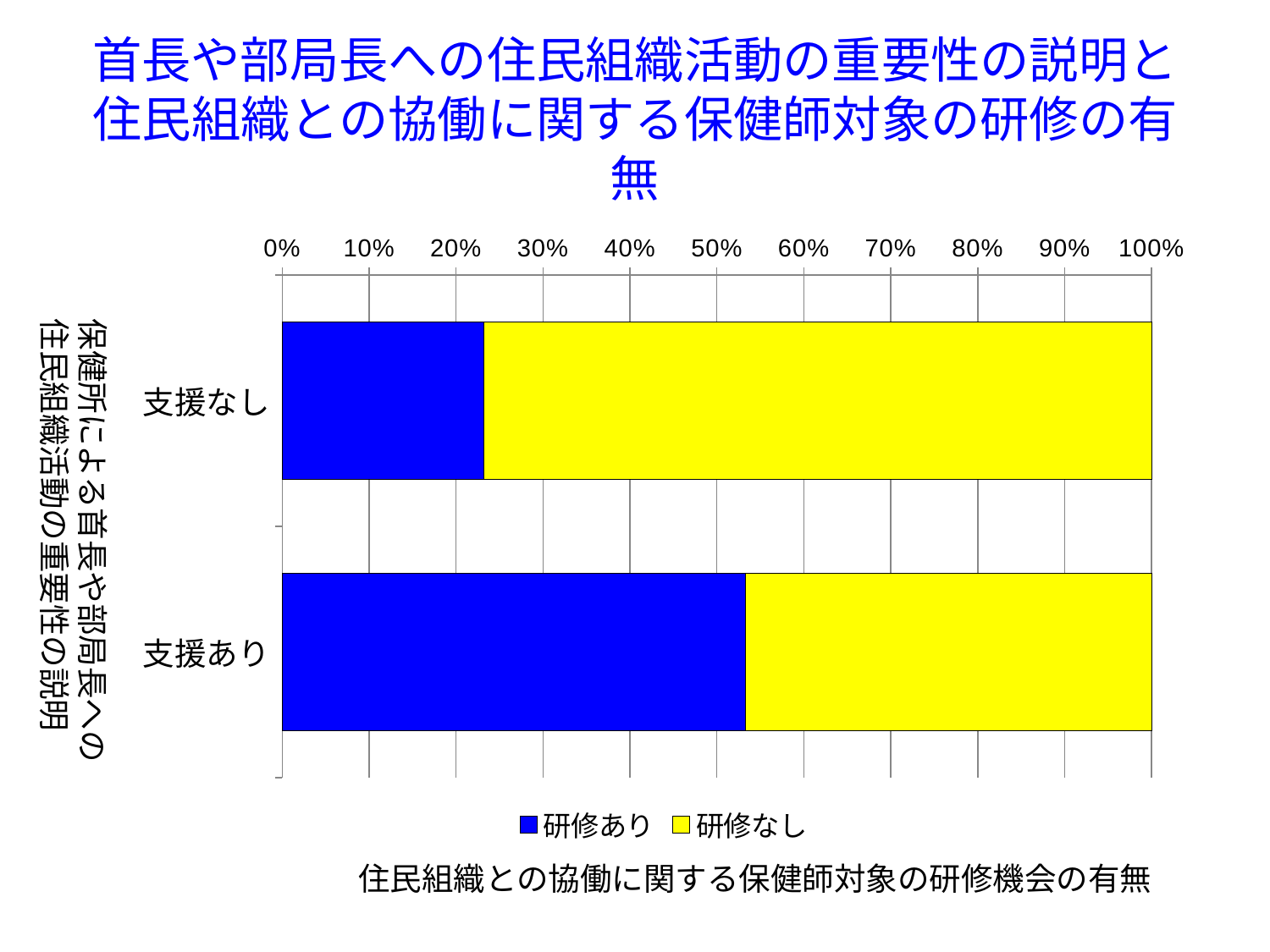

# 首長や部局長への住民組織活動の重要性の説明と 住民組織との協働に関する保健師対象の研修の有無

### Chart

| Category | 研修あり | 研修なし |
|---|---|---|
| 支援なし | 181.0 | 600.0 |
| 支援あり | 40.0 | 35.0 |
保健所による首長や部局長への
住民組織活動の重要性の説明
住民組織との協働に関する保健師対象の研修機会の有無